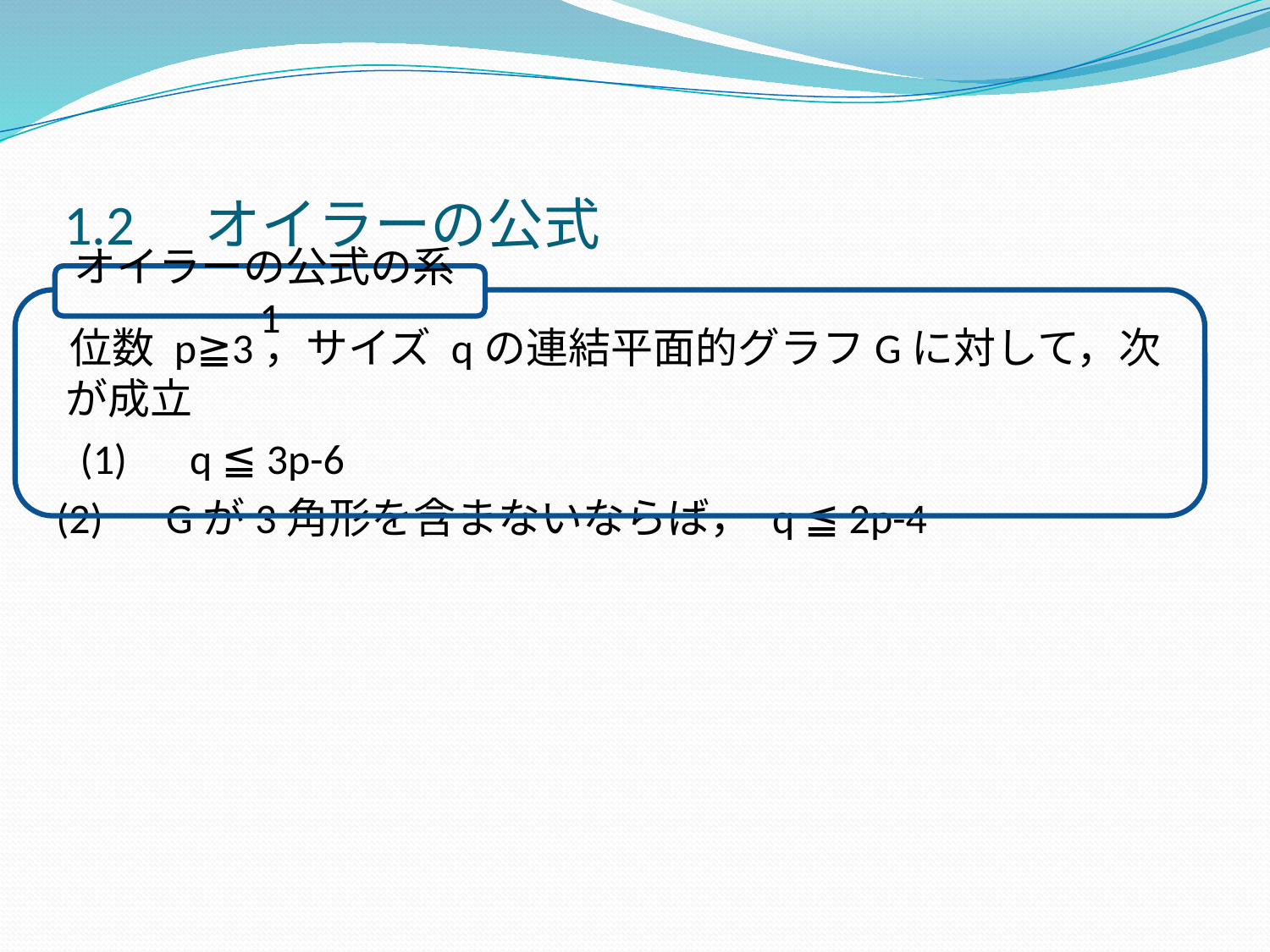

# 1.2　オイラーの公式

　位数 p≧3，サイズ qの連結平面的グラフGに対して，次が成立
　(1)　q ≦ 3p-6
   (2)　Gが3角形を含まないならば， q ≦ 2p-4

オイラーの公式の系1